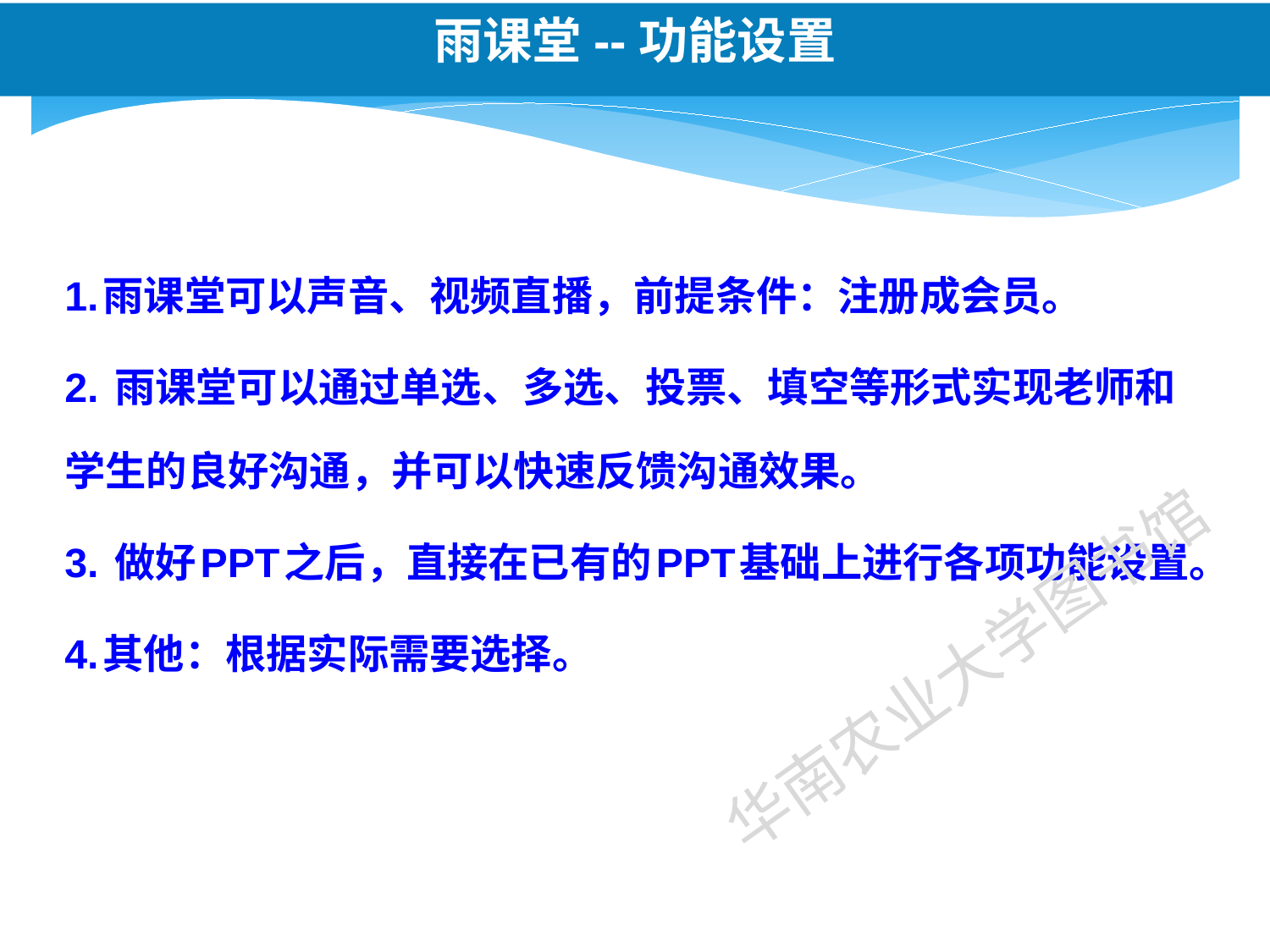

雨课堂--功能设置
1.雨课堂可以声音、视频直播，前提条件：注册成会员。
2. 雨课堂可以通过单选、多选、投票、填空等形式实现老师和学生的良好沟通，并可以快速反馈沟通效果。
3. 做好PPT之后，直接在已有的PPT基础上进行各项功能设置。
4.其他：根据实际需要选择。
华南农业大学图书馆